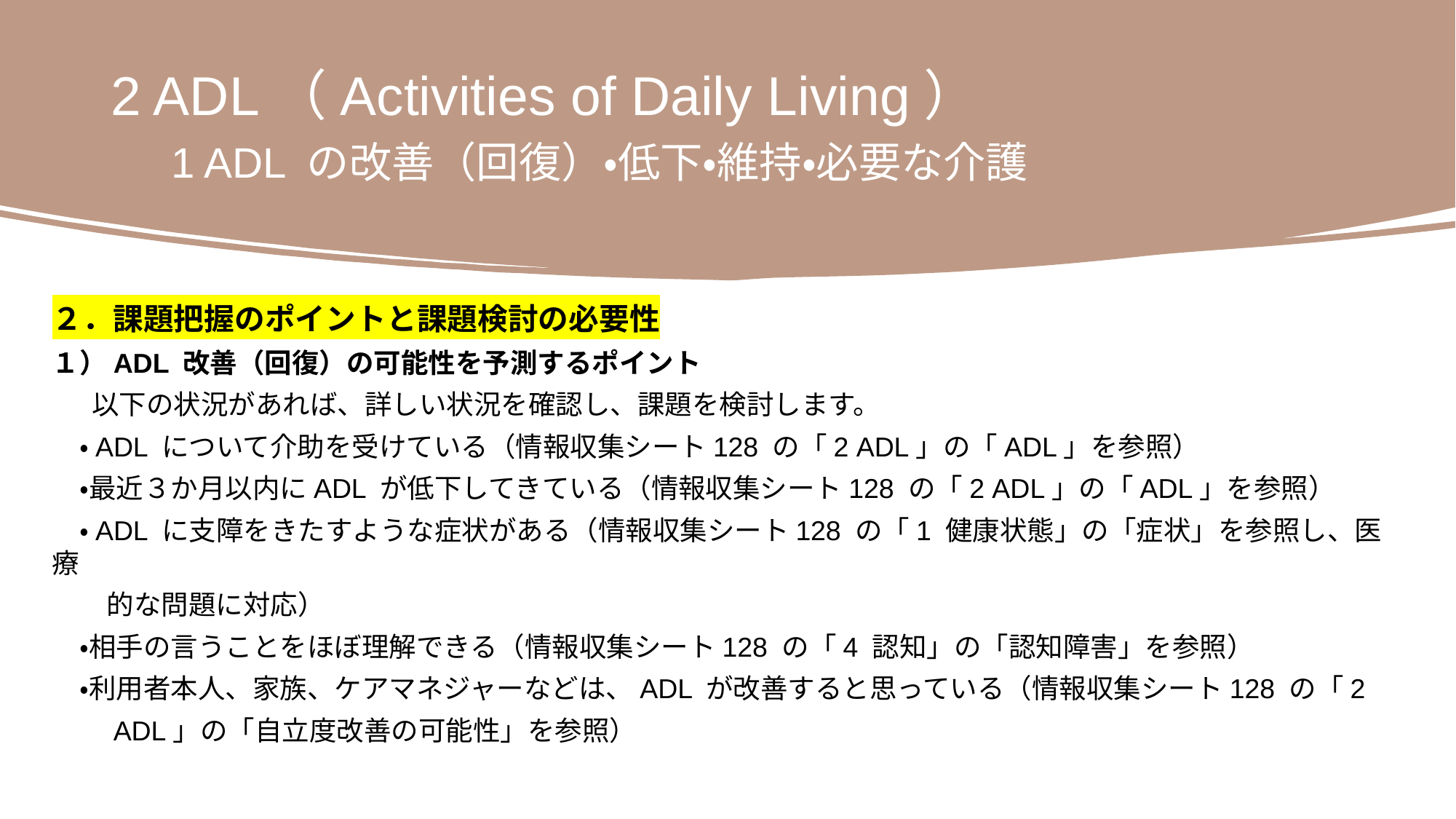

2 ADL（Activities of Daily Living）
　1 ADL の改善（回復）・低下・維持・必要な介護

２．課題把握のポイントと課題検討の必要性
１）ADL 改善（回復）の可能性を予測するポイント
　  以下の状況があれば、詳しい状況を確認し、課題を検討します。
　・ADL について介助を受けている（情報収集シート128 の「2 ADL」の「ADL」を参照）
　・最近３か月以内にADL が低下してきている（情報収集シート128 の「2 ADL」の「ADL」を参照）
　・ADL に支障をきたすような症状がある（情報収集シート128 の「1 健康状態」の「症状」を参照し、医療
　　的な問題に対応）
　・相手の言うことをほぼ理解できる（情報収集シート128 の「4 認知」の「認知障害」を参照）
　・利用者本人、家族、ケアマネジャーなどは、ADL が改善すると思っている（情報収集シート128 の「2
　　ADL」の「自立度改善の可能性」を参照）